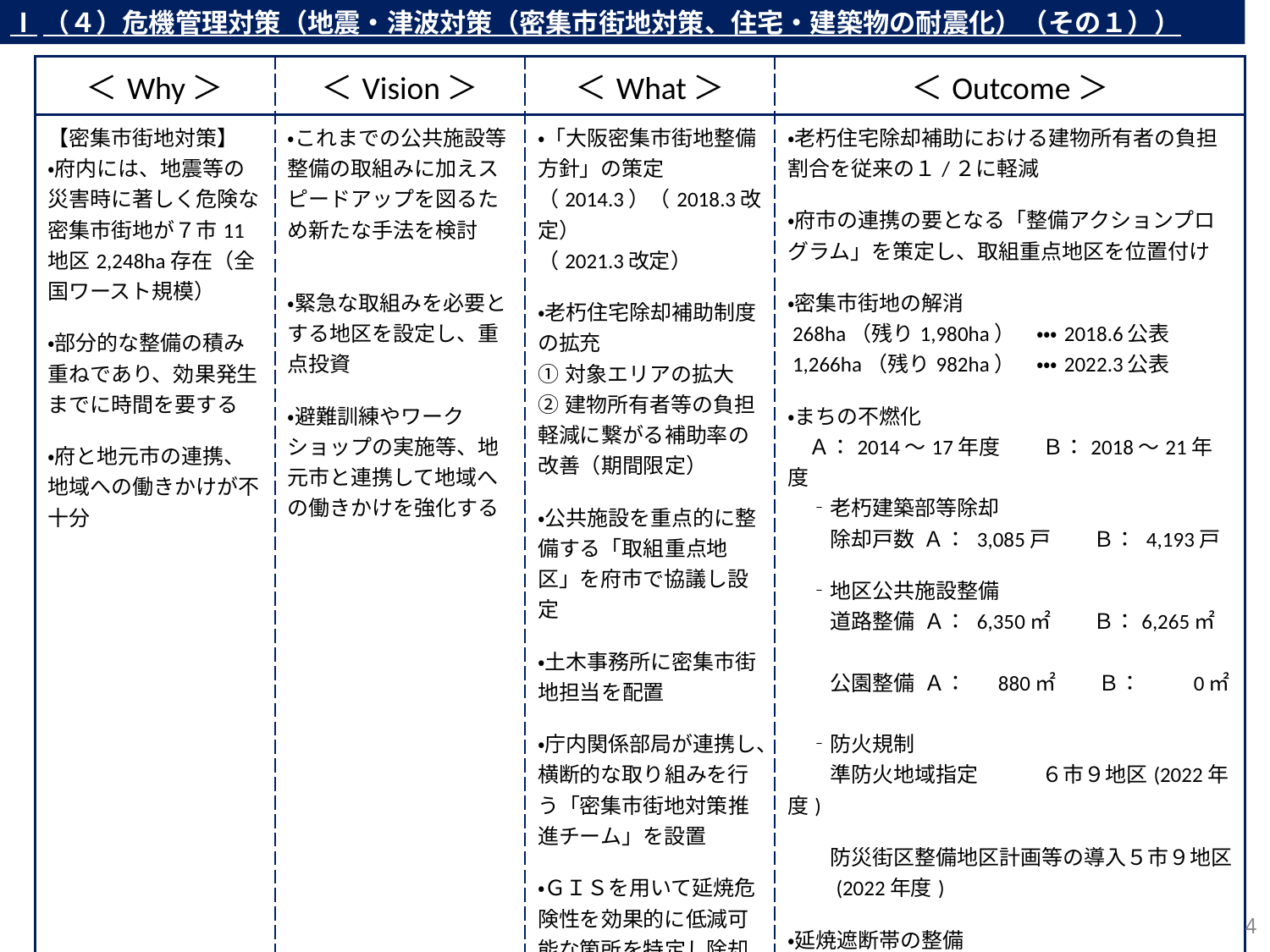

Ⅰ（４）危機管理対策（地震・津波対策（密集市街地対策、住宅・建築物の耐震化）（その１））
| ＜Why＞ | ＜Vision＞ | ＜What＞ | ＜Outcome＞ |
| --- | --- | --- | --- |
| 【密集市街地対策】 ・府内には、地震等の災害時に著しく危険な密集市街地が７市11地区2,248ha存在（全国ワースト規模） ・部分的な整備の積み重ねであり、効果発生までに時間を要する ・府と地元市の連携、地域への働きかけが不十分 | ・これまでの公共施設等整備の取組みに加えスピードアップを図るため新たな手法を検討 ・緊急な取組みを必要とする地区を設定し、重点投資 ・避難訓練やワークショップの実施等、地元市と連携して地域への働きかけを強化する | ・「大阪密集市街地整備方針」の策定（2014.3）（2018.3改定） （2021.3改定） ・老朽住宅除却補助制度の拡充 ①対象エリアの拡大 ②建物所有者等の負担軽減に繋がる補助率の改善（期間限定） ・公共施設を重点的に整備する「取組重点地区」を府市で協議し設定 ・土木事務所に密集市街地担当を配置 ・庁内関係部局が連携し、横断的な取り組みを行う「密集市街地対策推進チーム」を設置 ・ＧＩＳを用いて延焼危険性を効果的に低減可能な箇所を特定し除却等を推進する手法を導入 | ・老朽住宅除却補助における建物所有者の負担割合を従来の１/２に軽減 ・府市の連携の要となる「整備アクションプログラム」を策定し、取組重点地区を位置付け ・密集市街地の解消 268ha（残り1,980ha）　・・・2018.6公表 1,266ha（残り982ha）　・・・2022.3公表 ・まちの不燃化 　Ａ：2014～17年度　　Ｂ：2018～21年度 　‐老朽建築部等除却 　　除却戸数 Ａ： 3,085戸　　Ｂ： 4,193戸 　‐地区公共施設整備 　　道路整備 Ａ： 6,350㎡　　Ｂ：6,265㎡ 　　　　　　　　 　　公園整備 Ａ：　 880㎡　　Ｂ：　　 0㎡ 　　　　　　　　　 　‐防火規制 　　準防火地域指定　　　６市９地区(2022年度) 　　防災街区整備地区計画等の導入５市９地区 　　(2022年度) ・延焼遮断帯の整備 　以下の路線について整備 　‐三国塚口線 （2015年度～） 　‐寝屋川大東線 （2016年度～） |
4